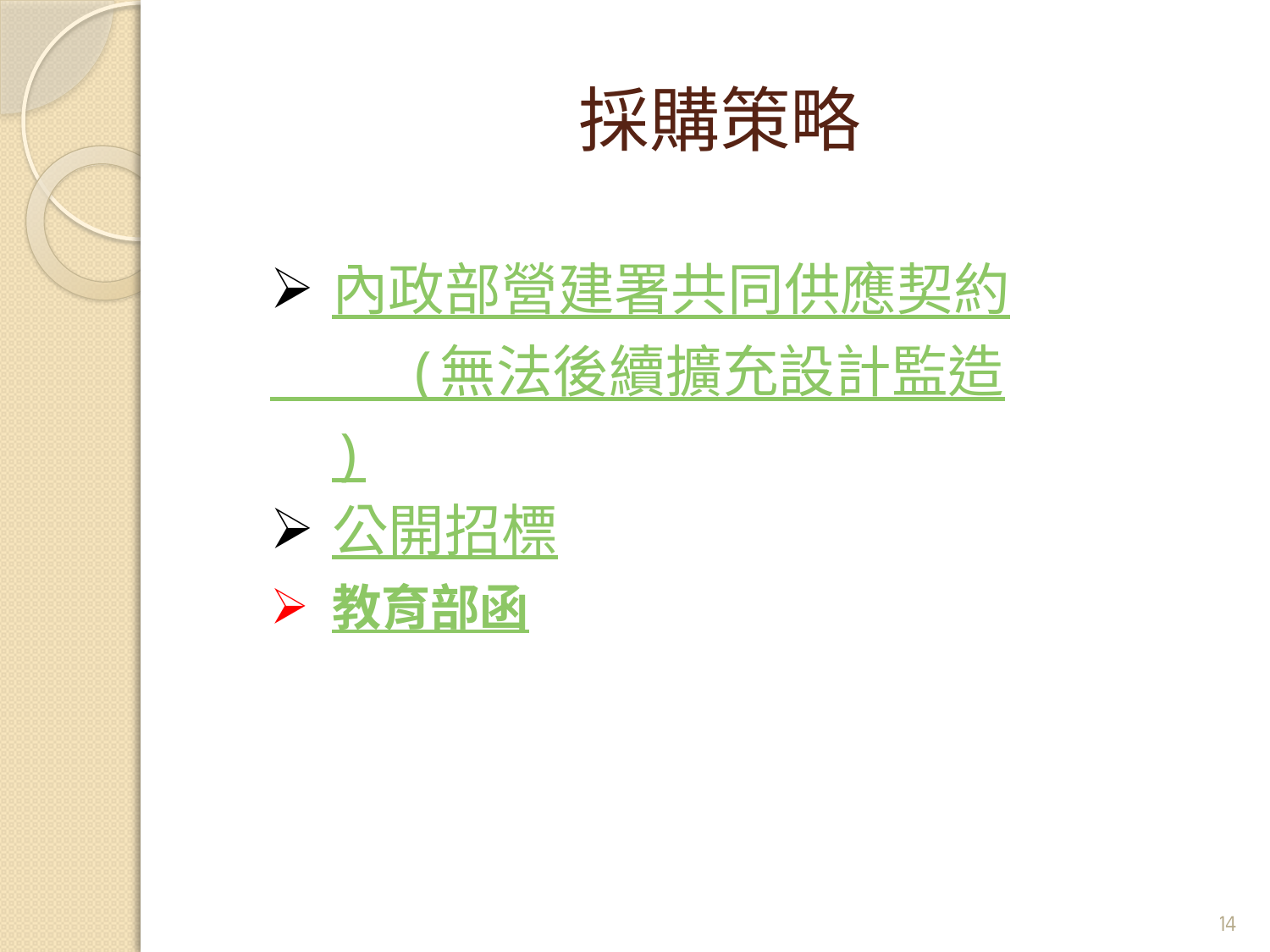

# 採購策略
內政部營建署共同供應契約
    (無法後續擴充設計監造)
公開招標
教育部函
14